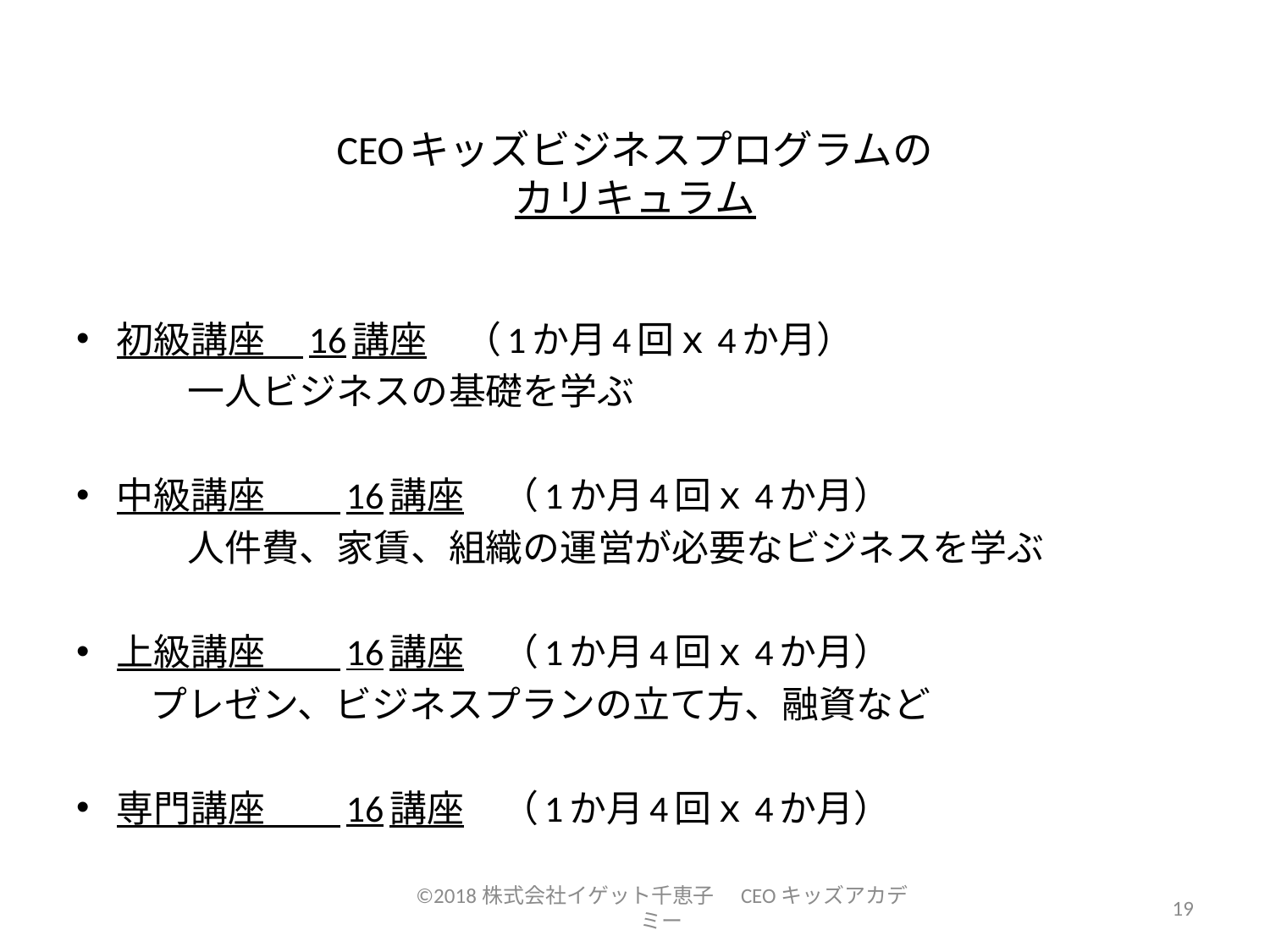

# CEOキッズビジネスプログラムの カリキュラム
初級講座　16講座　（1か月4回ｘ4か月）
　　　一人ビジネスの基礎を学ぶ

中級講座　　16講座　（1か月4回ｘ4か月）
　　　人件費、家賃、組織の運営が必要なビジネスを学ぶ

上級講座　　16講座　（1か月4回ｘ4か月）
　　プレゼン、ビジネスプランの立て方、融資など

専門講座　　16講座　（1か月4回ｘ4か月）

©2018株式会社イゲット千恵子　CEOキッズアカデミー
19